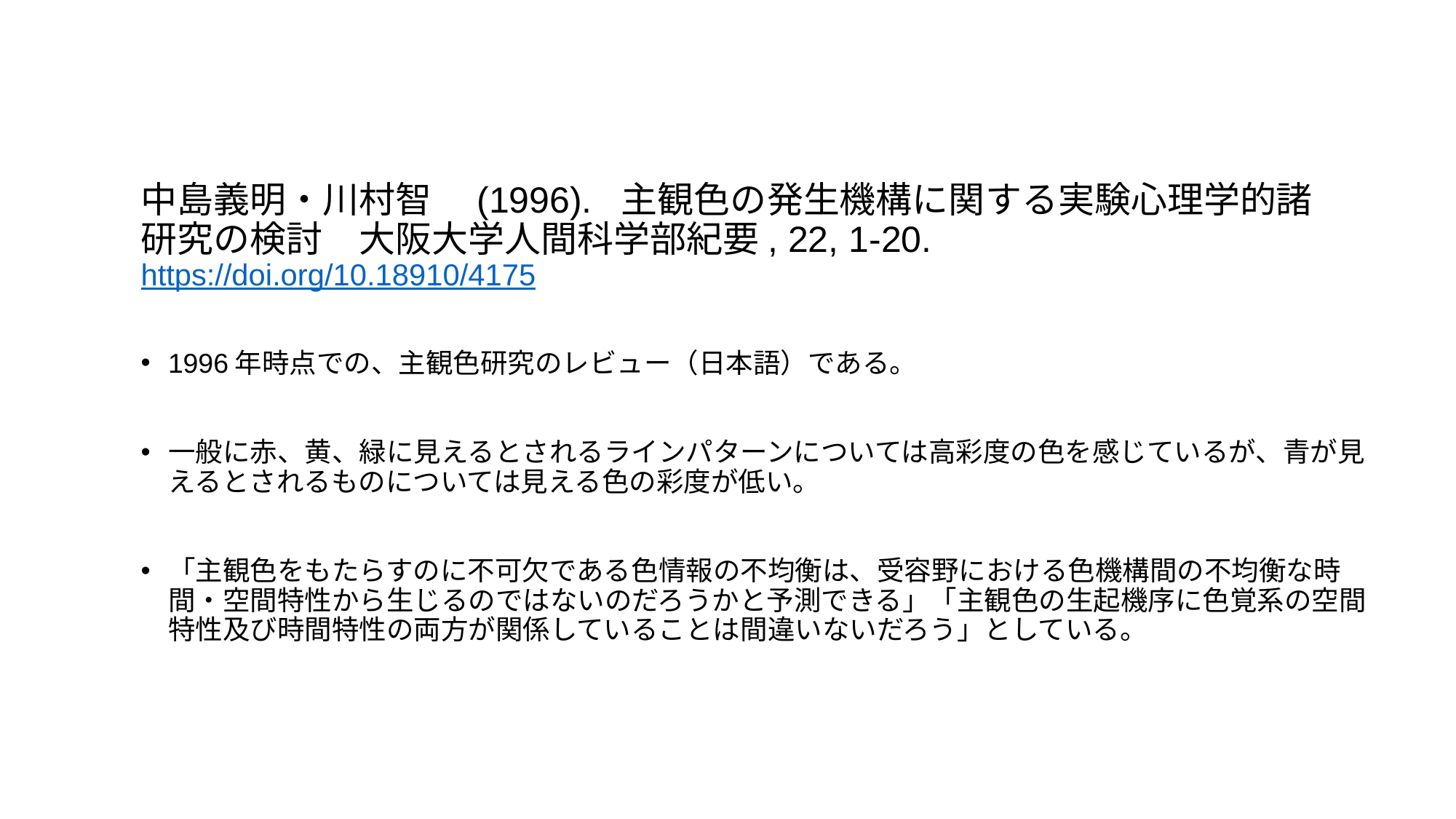

# 中島義明・川村智　(1996).  主観色の発生機構に関する実験心理学的諸研究の検討　大阪大学人間科学部紀要, 22, 1-20. https://doi.org/10.18910/4175
1996年時点での、主観色研究のレビュー（日本語）である。

一般に赤、黄、緑に見えるとされるラインパターンについては高彩度の色を感じているが、青が見えるとされるものについては見える色の彩度が低い。

「主観色をもたらすのに不可欠である色情報の不均衡は、受容野における色機構間の不均衡な時間・空間特性から生じるのではないのだろうかと予測できる」「主観色の生起機序に色覚系の空間特性及び時間特性の両方が関係していることは間違いないだろう」としている。